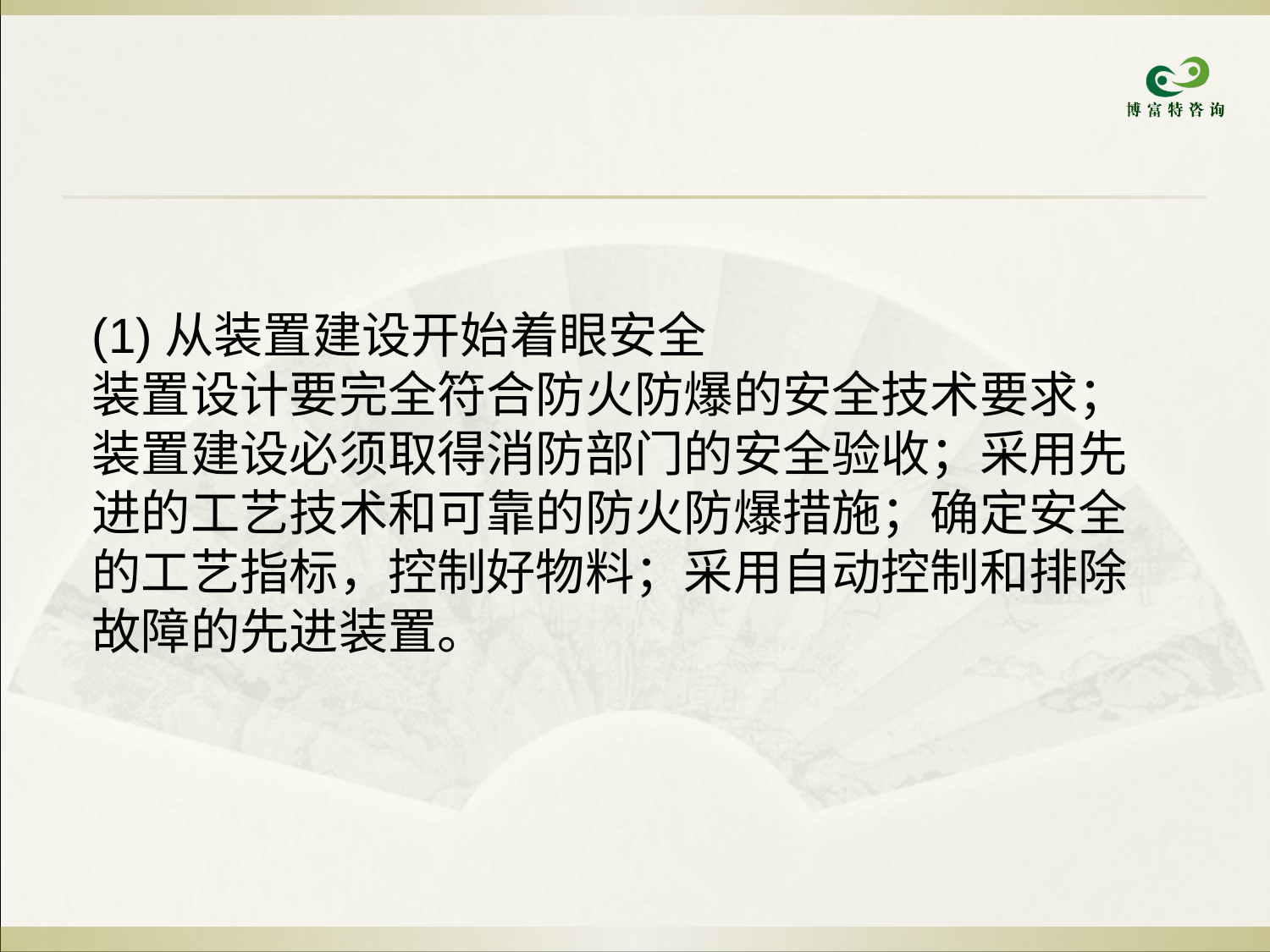

(1)从装置建设开始着眼安全
装置设计要完全符合防火防爆的安全技术要求；装置建设必须取得消防部门的安全验收；采用先进的工艺技术和可靠的防火防爆措施；确定安全的工艺指标，控制好物料；采用自动控制和排除故障的先进装置。